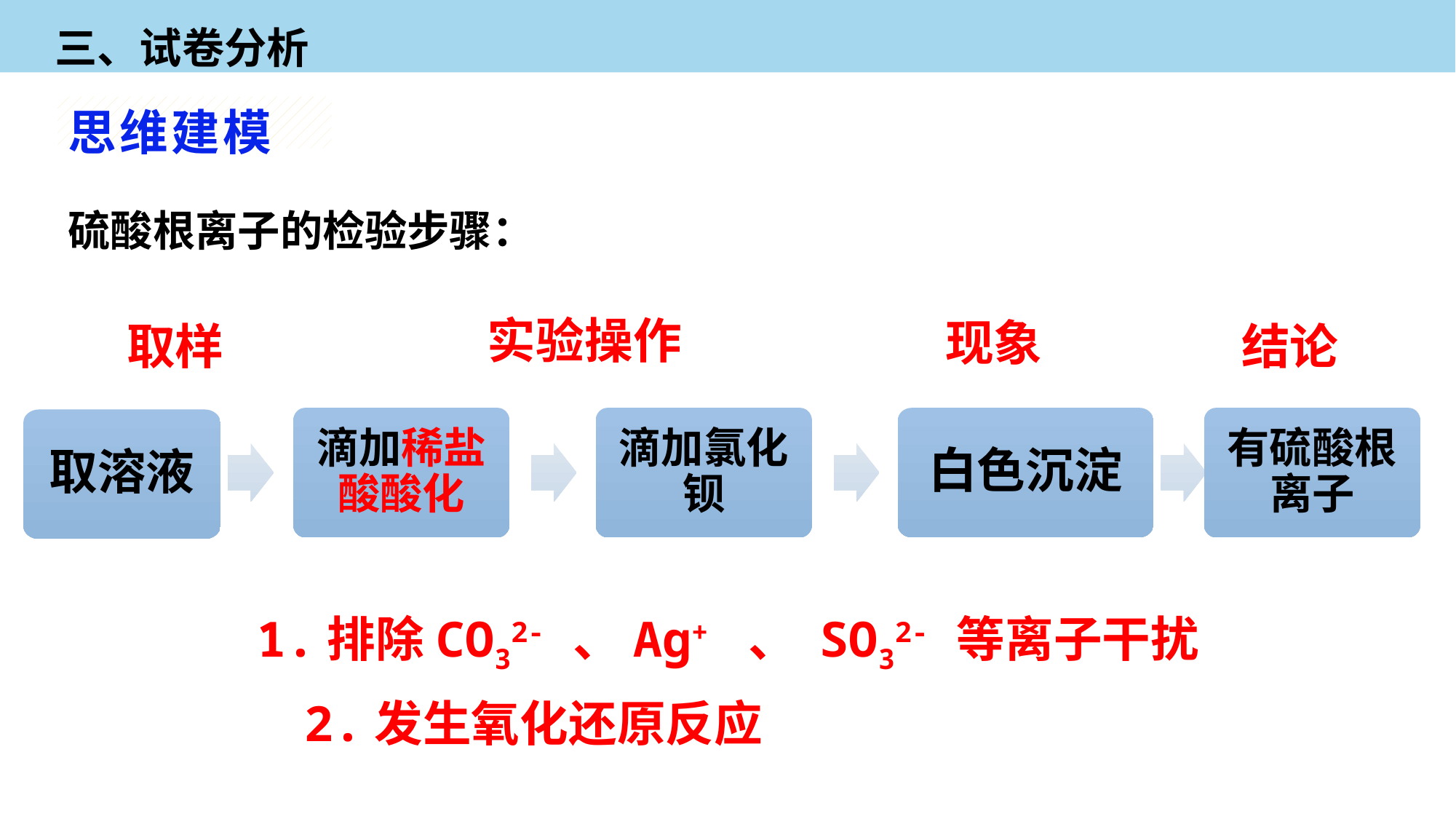

三、试卷分析
思维建模
硫酸根离子的检验步骤：
实验操作
现象
取样
结论
有硫酸根离子
白色沉淀
滴加稀盐酸酸化
滴加氯化钡
取溶液

1.排除CO32- 、Ag+ 、 SO32- 等离子干扰
2.发生氧化还原反应